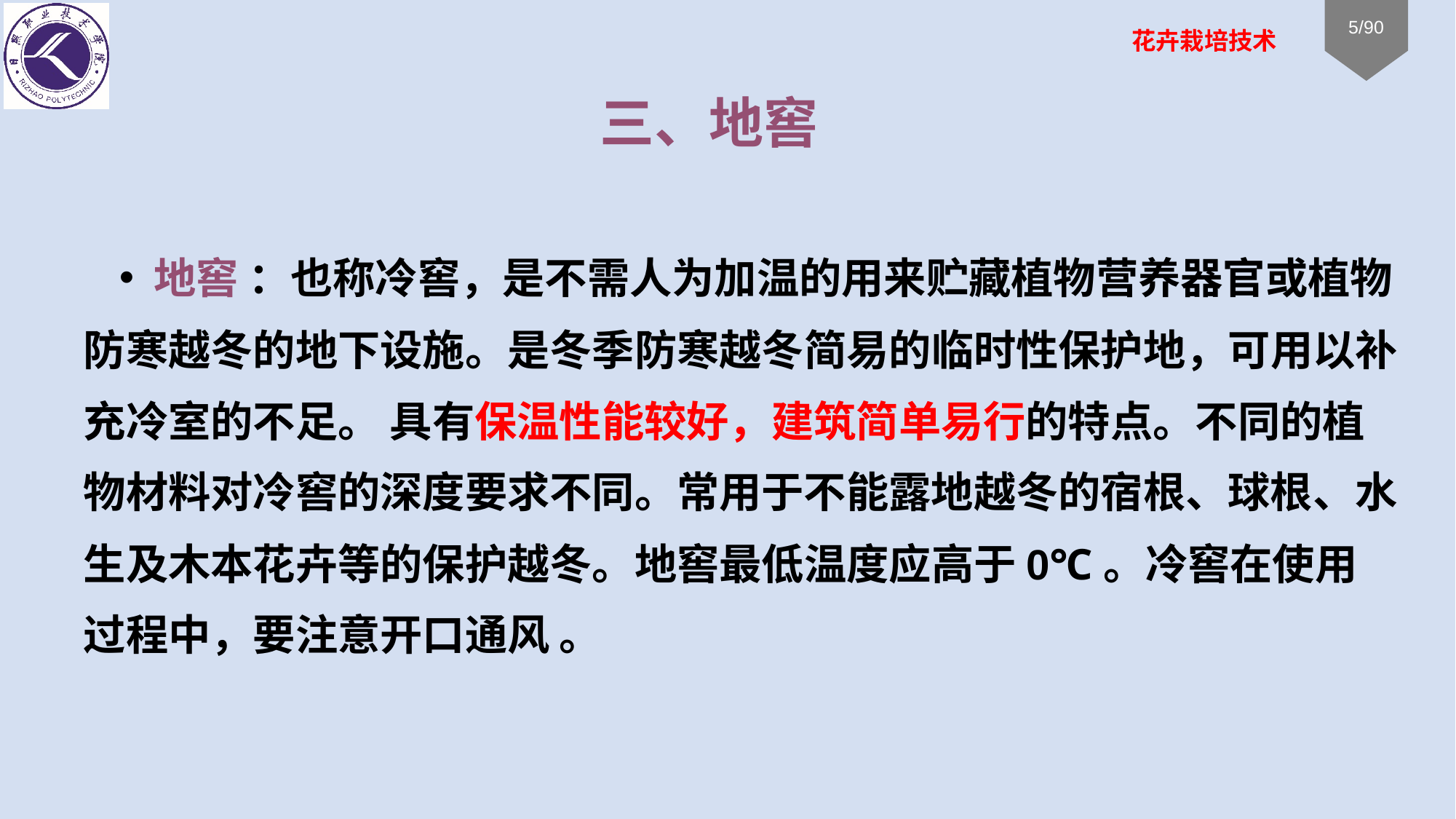

# 三、地窖
 地窖 ：也称冷窖，是不需人为加温的用来贮藏植物营养器官或植物防寒越冬的地下设施。是冬季防寒越冬简易的临时性保护地，可用以补充冷室的不足。 具有保温性能较好，建筑简单易行的特点。不同的植物材料对冷窖的深度要求不同。常用于不能露地越冬的宿根、球根、水生及木本花卉等的保护越冬。地窖最低温度应高于0℃。冷窖在使用过程中，要注意开口通风 。